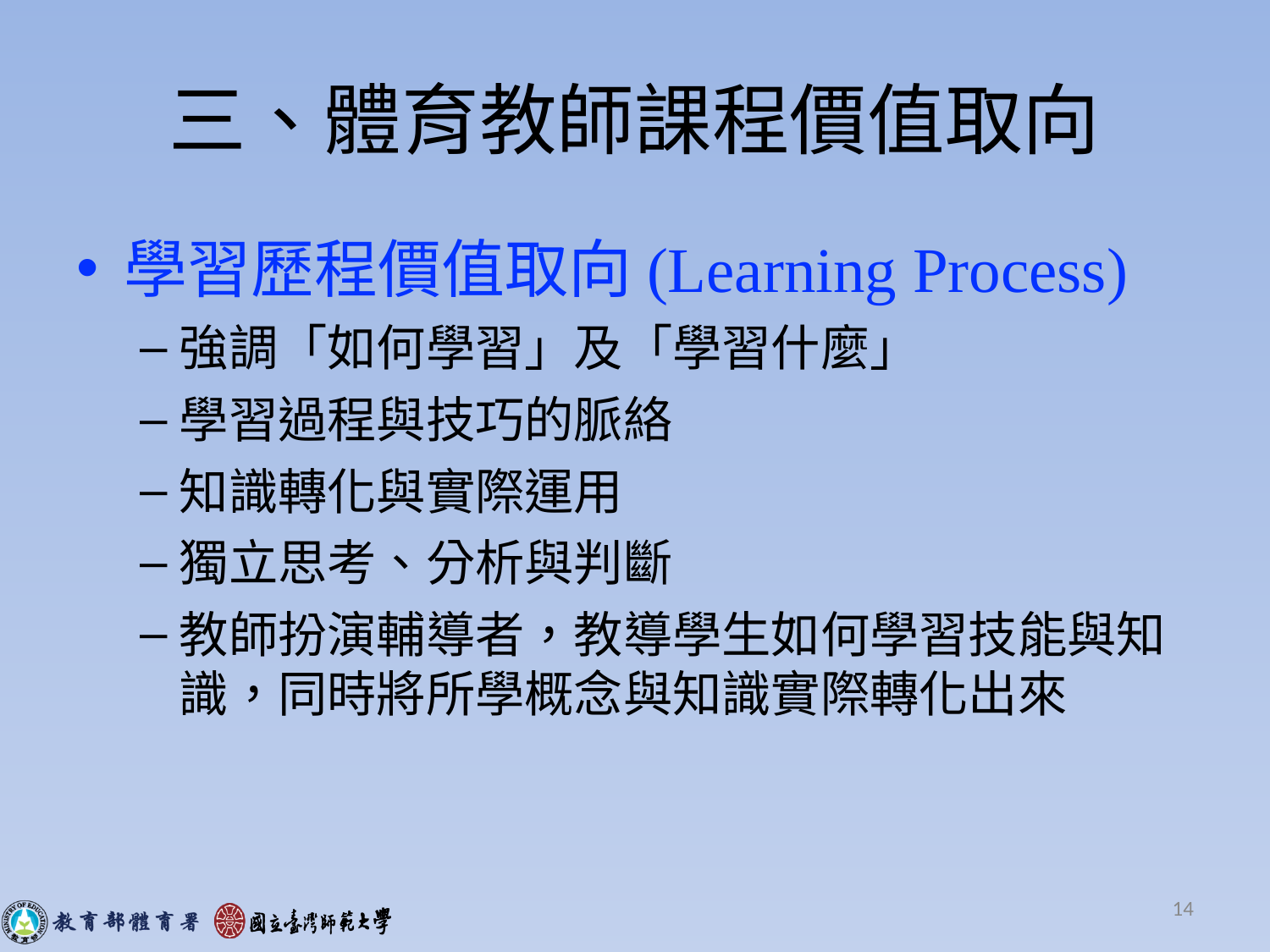

# 三、體育教師課程價值取向
學習歷程價值取向(Learning Process)
強調「如何學習」及「學習什麼」
學習過程與技巧的脈絡
知識轉化與實際運用
獨立思考、分析與判斷
教師扮演輔導者，教導學生如何學習技能與知識，同時將所學概念與知識實際轉化出來
14